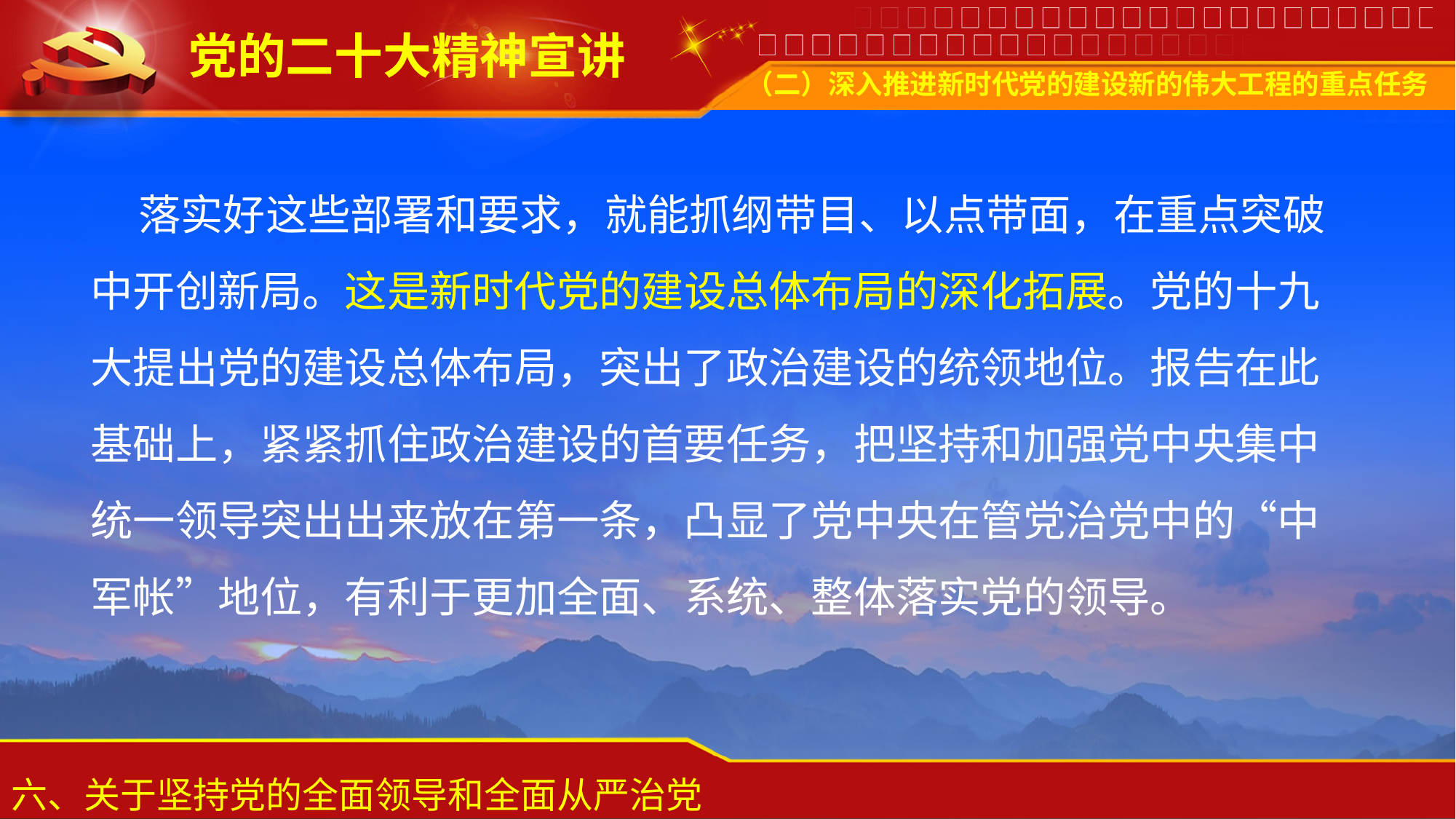

党的二十大精神宣讲
（二）深入推进新时代党的建设新的伟大工程的重点任务
    落实好这些部署和要求，就能抓纲带目、以点带面，在重点突破中开创新局。这是新时代党的建设总体布局的深化拓展。党的十九大提出党的建设总体布局，突出了政治建设的统领地位。报告在此基础上，紧紧抓住政治建设的首要任务，把坚持和加强党中央集中统一领导突出出来放在第一条，凸显了党中央在管党治党中的“中军帐”地位，有利于更加全面、系统、整体落实党的领导。
六、关于坚持党的全面领导和全面从严治党